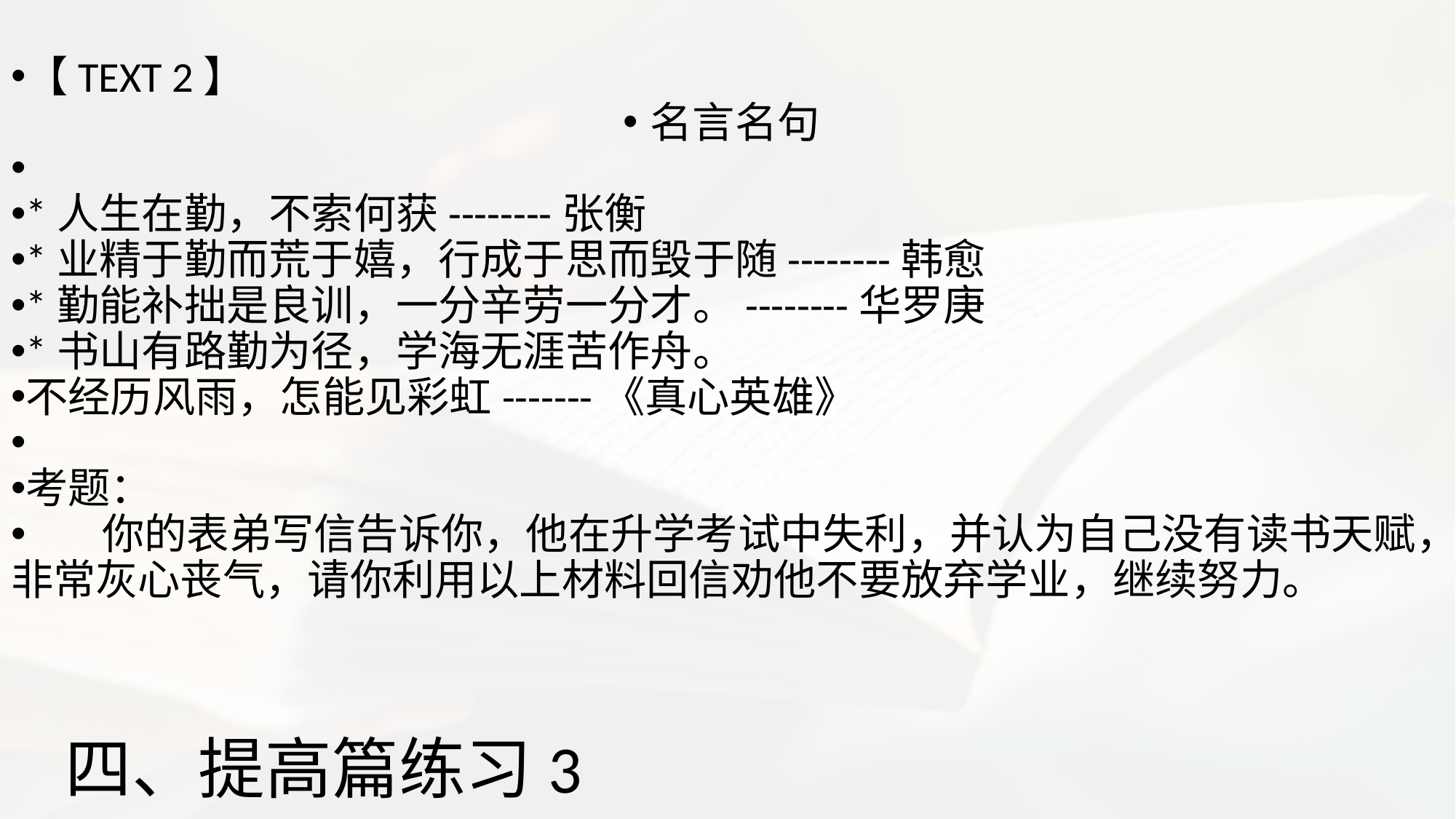

【TEXT 2】
名言名句

*人生在勤，不索何获--------张衡
*业精于勤而荒于嬉，行成于思而毁于随--------韩愈
*勤能补拙是良训，一分辛劳一分才。--------华罗庚
*书山有路勤为径，学海无涯苦作舟。
不经历风雨，怎能见彩虹-------《真心英雄》

考题：
       你的表弟写信告诉你，他在升学考试中失利，并认为自己没有读书天赋，非常灰心丧气，请你利用以上材料回信劝他不要放弃学业，继续努力。
# 四、提高篇练习3